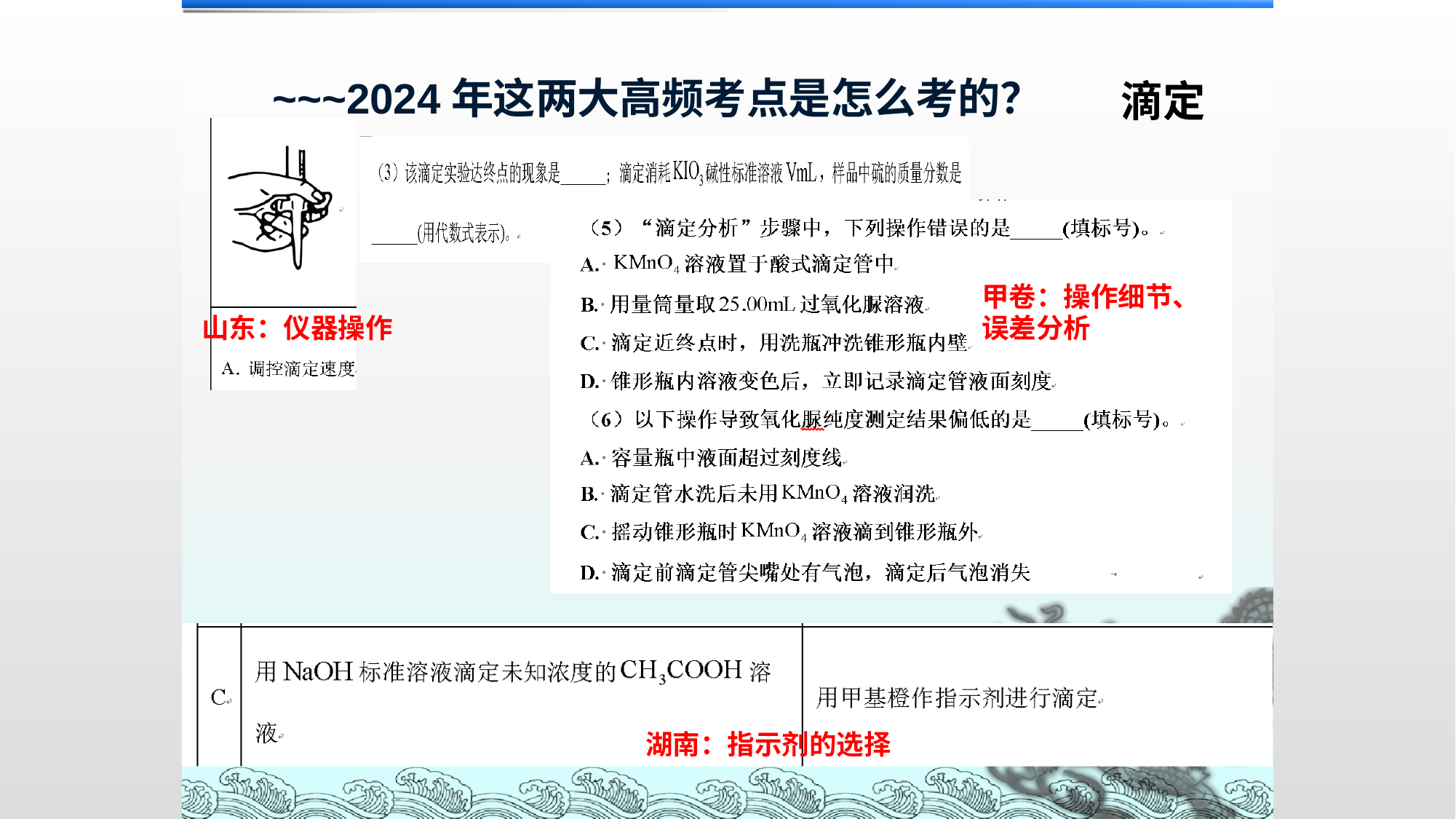

# ~~~2024年这两大高频考点是怎么考的？
滴定

甲卷：操作细节、 误差分析
山东：仪器操作

湖南：指示剂的选择